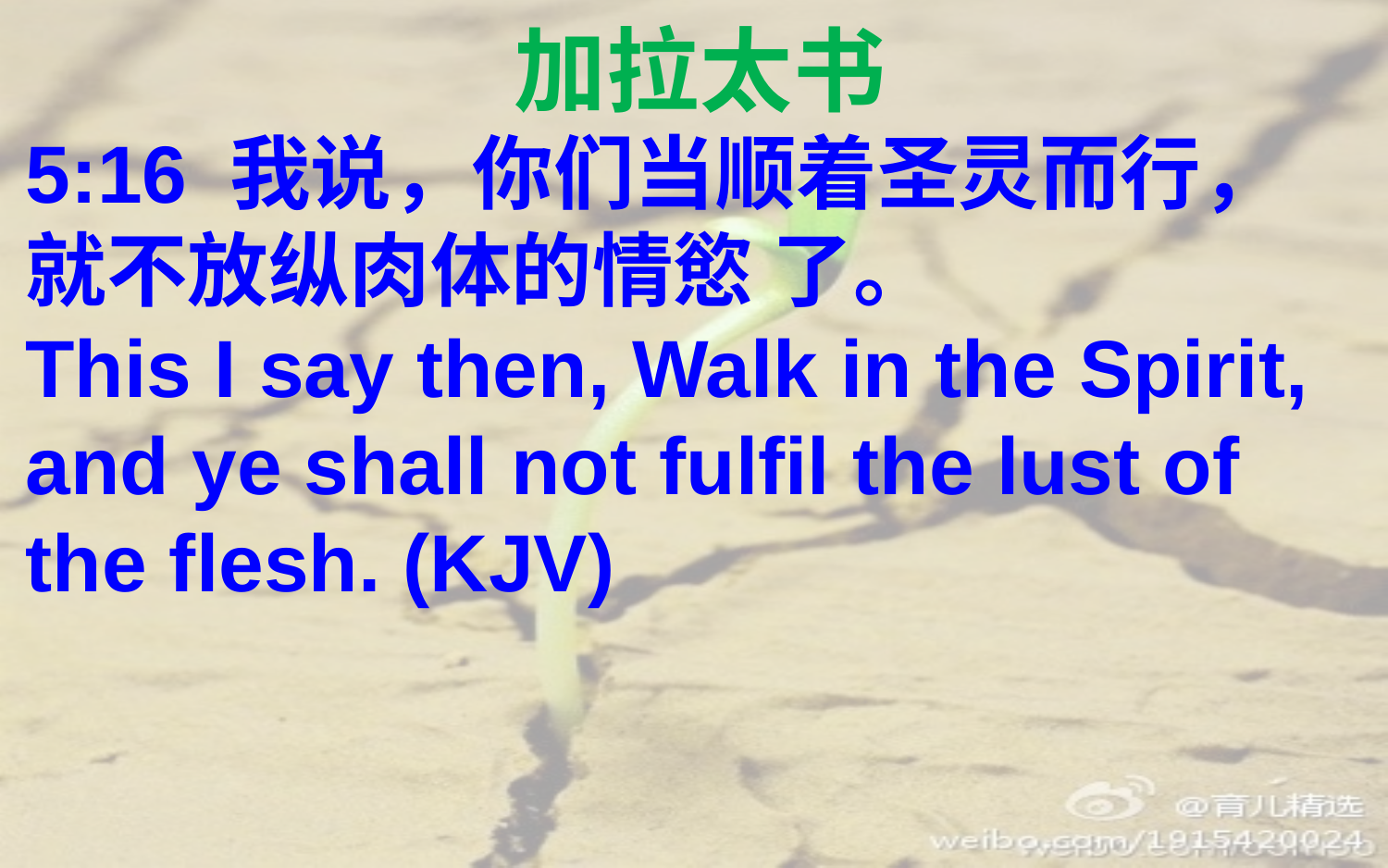

加拉太书
5:16 我说，你们当顺着圣灵而行，就不放纵肉体的情慾 了。
This I say then, Walk in the Spirit, and ye shall not fulfil the lust of the flesh. (KJV)